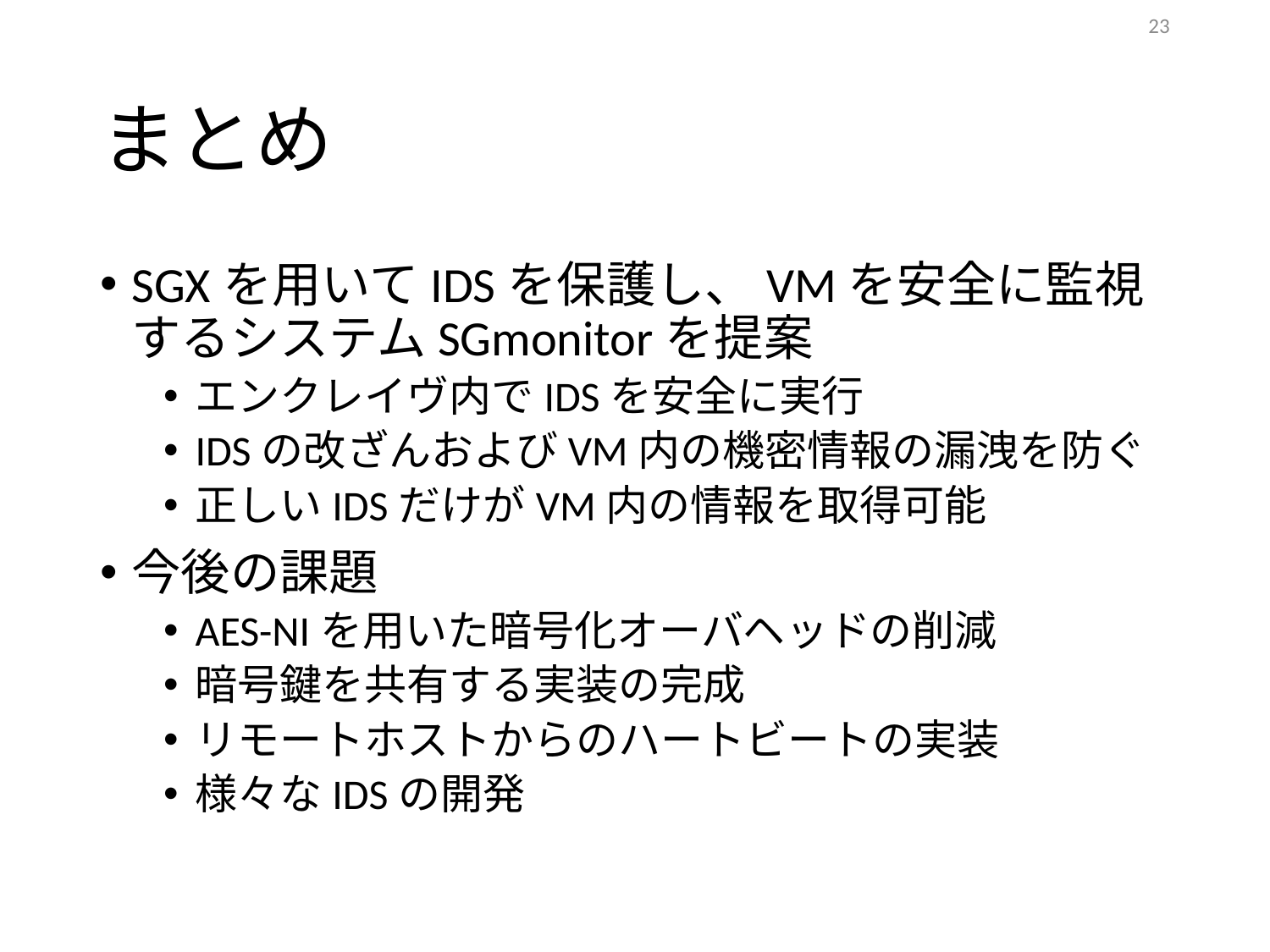

23
# まとめ
SGXを用いてIDSを保護し、VMを安全に監視するシステムSGmonitorを提案
エンクレイヴ内でIDSを安全に実行
IDSの改ざんおよびVM内の機密情報の漏洩を防ぐ
正しいIDSだけがVM内の情報を取得可能
今後の課題
AES-NIを用いた暗号化オーバヘッドの削減
暗号鍵を共有する実装の完成
リモートホストからのハートビートの実装
様々なIDSの開発